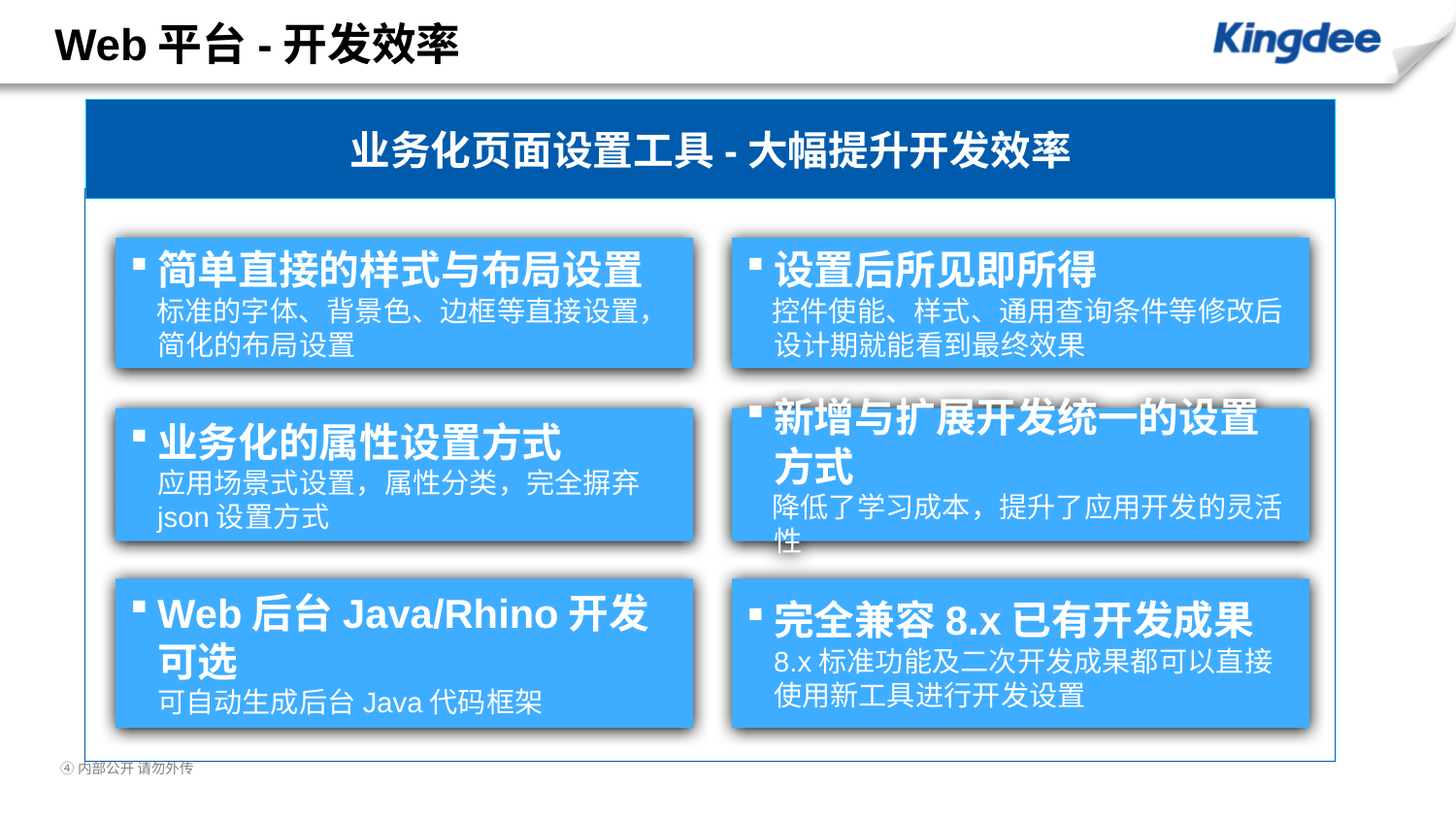

# Web平台-开发效率
业务化页面设置工具-大幅提升开发效率

简单直接的样式与布局设置
   标准的字体、背景色、边框等直接设置，简化的布局设置

设置后所见即所得
   控件使能、样式、通用查询条件等修改后设计期就能看到最终效果

新增与扩展开发统一的设置方式
   降低了学习成本，提升了应用开发的灵活性

业务化的属性设置方式
应用场景式设置，属性分类，完全摒弃json设置方式

Web后台Java/Rhino开发可选
可自动生成后台Java代码框架

完全兼容8.x已有开发成果
8.x标准功能及二次开发成果都可以直接使用新工具进行开发设置